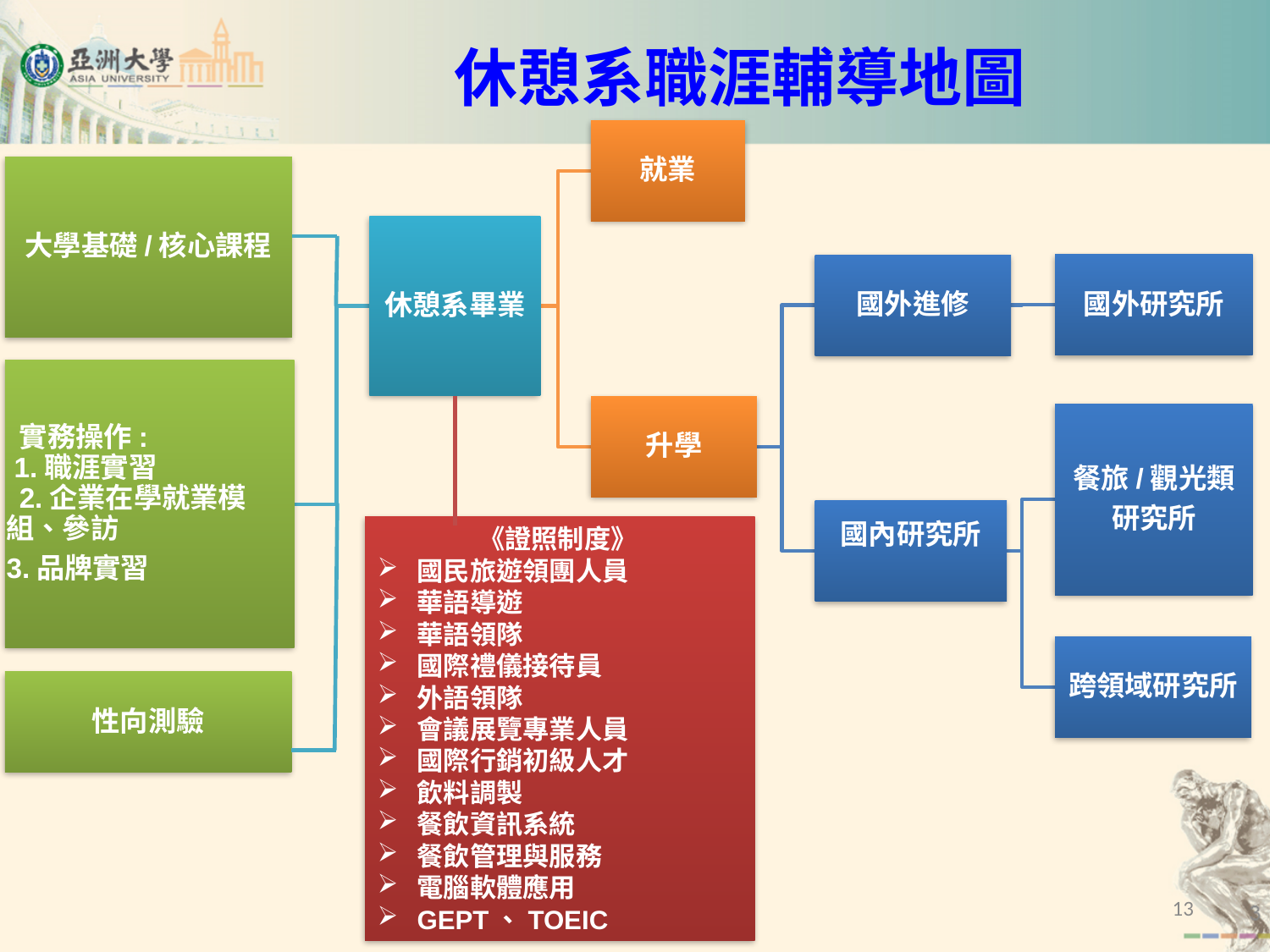

大學基礎/核心課程
性向測驗
 實務操作:
 1.職涯實習
 2.企業在學就業模組、參訪
3.品牌實習
休憩系畢業
升學
國外進修
國外研究所
國內研究所
餐旅/觀光類
研究所
跨領域研究所
就業
休憩系職涯輔導地圖
                《證照制度》
國民旅遊領團人員
華語導遊
華語領隊
國際禮儀接待員
外語領隊
會議展覽專業人員
國際行銷初級人才
飲料調製
餐飲資訊系統
餐飲管理與服務
電腦軟體應用
GEPT、TOEIC
13